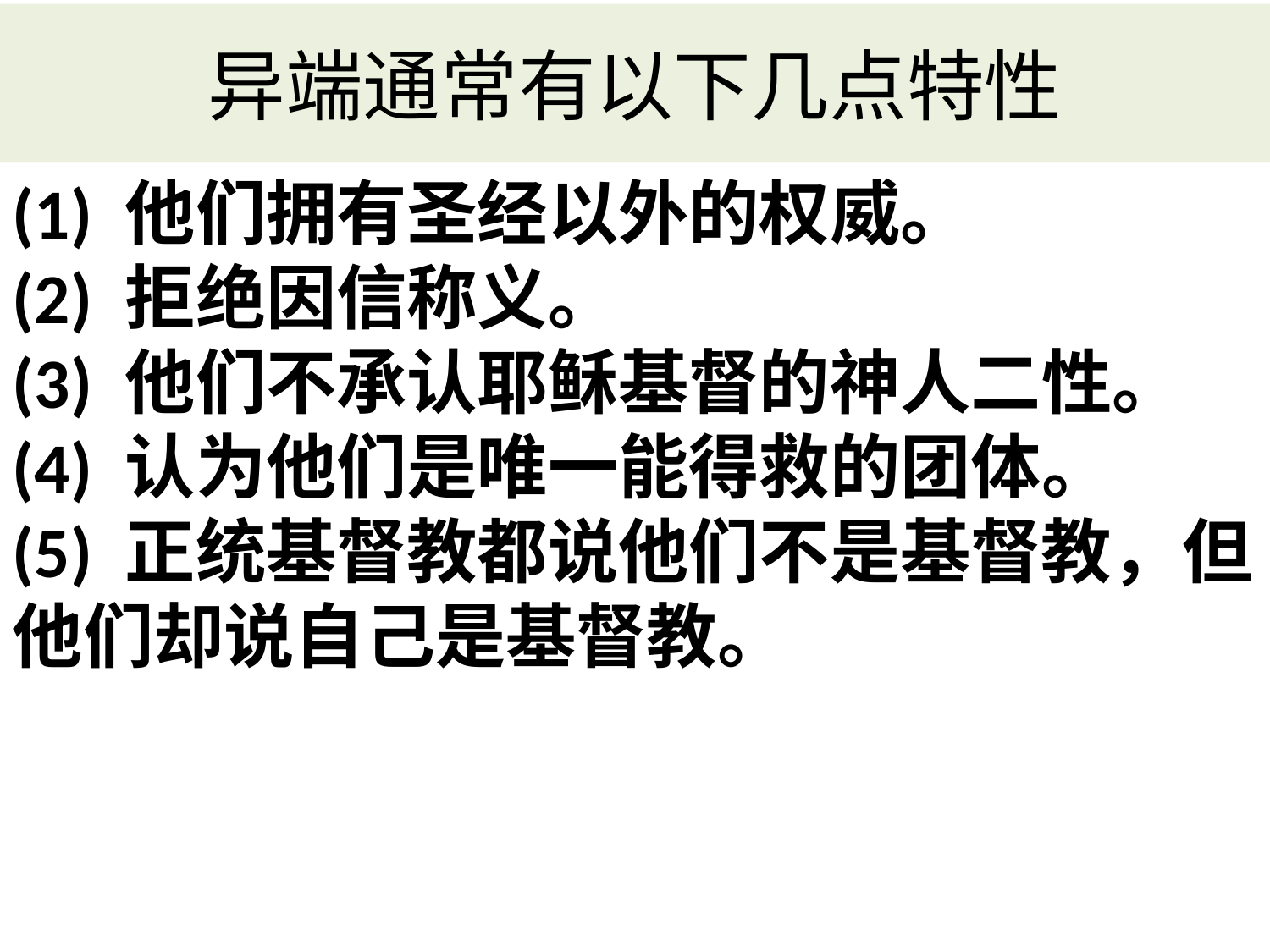

# 异端通常有以下几点特性
(1) 他们拥有圣经以外的权威。
(2) 拒绝因信称义。
(3) 他们不承认耶稣基督的神人二性。
(4) 认为他们是唯一能得救的团体。
(5) 正统基督教都说他们不是基督教，但他们却说自己是基督教。